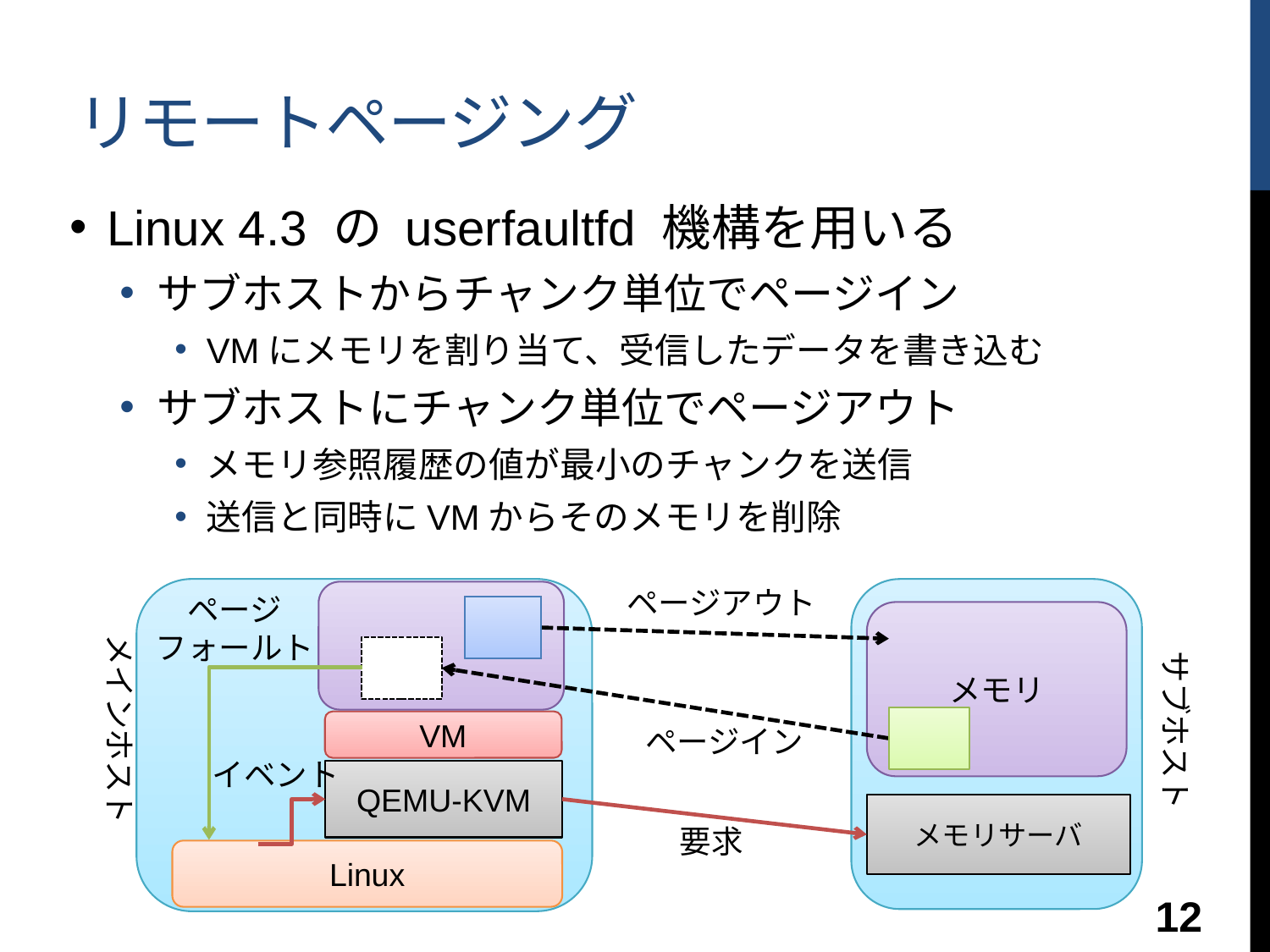

# リモートページング
Linux 4.3 の userfaultfd 機構を用いる
サブホストからチャンク単位でページイン
VMにメモリを割り当て、受信したデータを書き込む
サブホストにチャンク単位でページアウト
メモリ参照履歴の値が最小のチャンクを送信
送信と同時にVMからそのメモリを削除
ページアウト

VM
QEMU-KVM
Linux

ページ
フォールト

メモリ
メインホスト

サブホスト

ページイン
イベント
メモリサーバ
要求
12